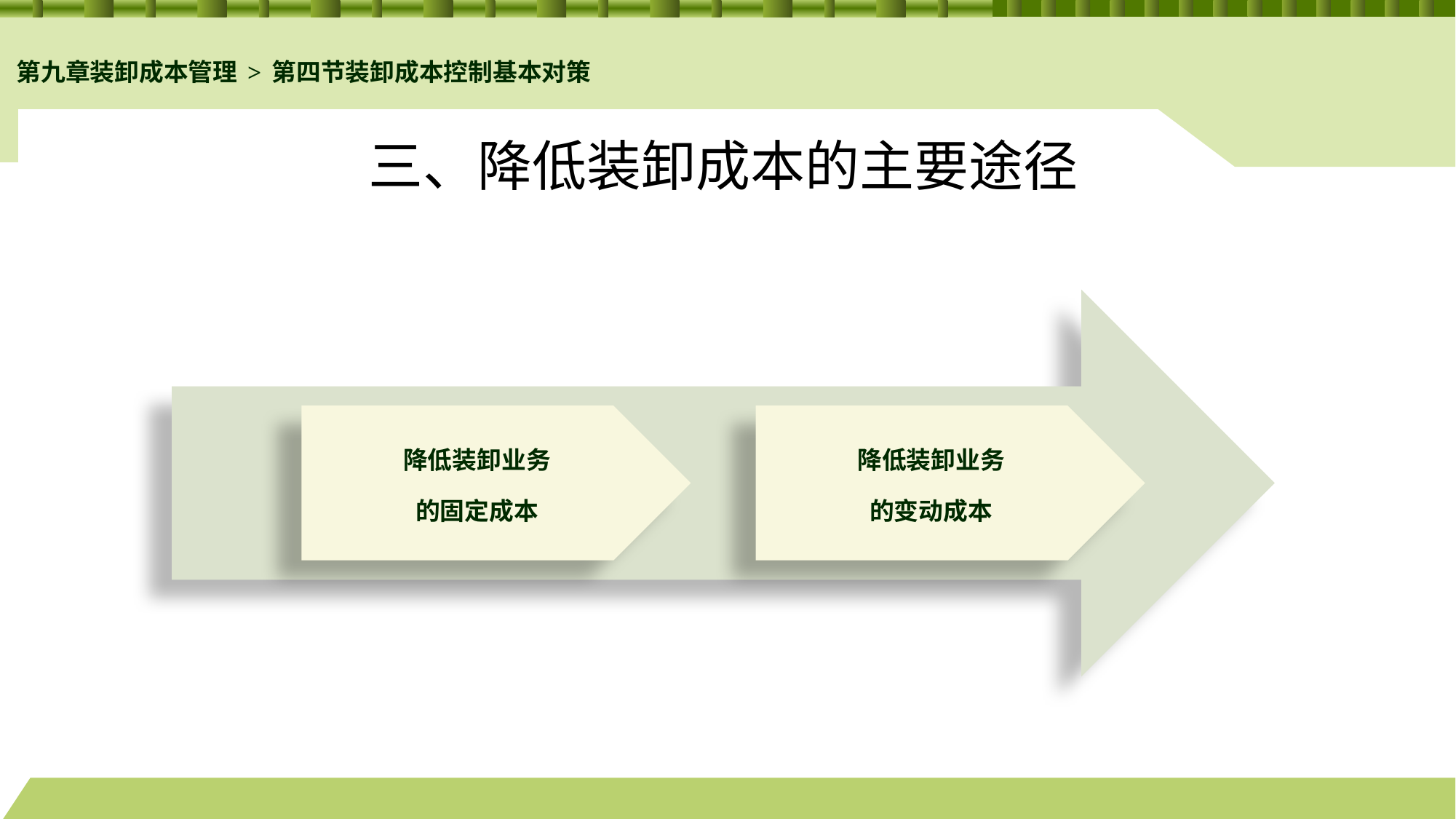

第九章装卸成本管理>第四节装卸成本控制基本对策
# 三、降低装卸成本的主要途径
降低装卸业务
的固定成本
降低装卸业务
的变动成本